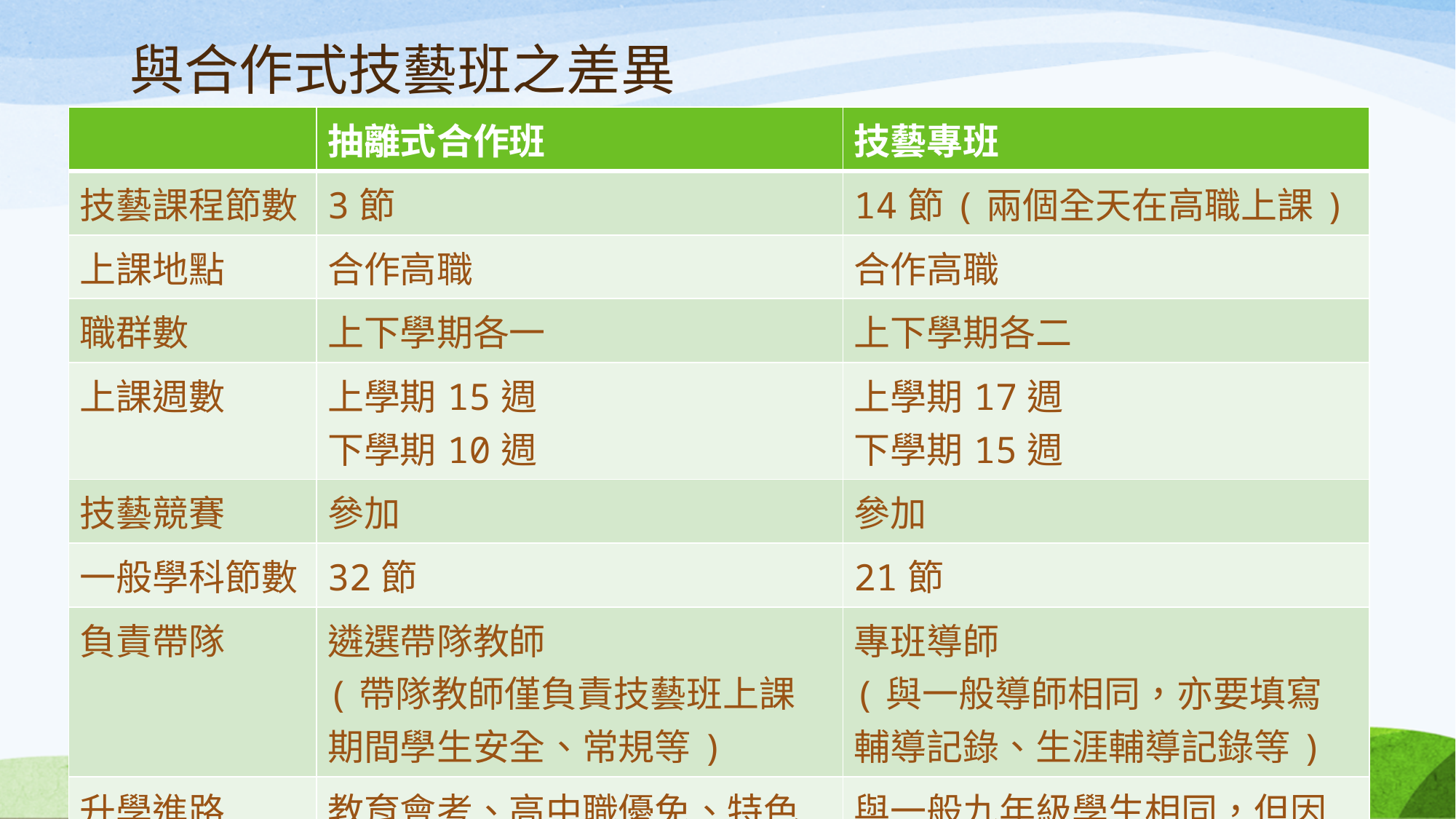

# 與合作式技藝班之差異
|  | 抽離式合作班 | 技藝專班 |
| --- | --- | --- |
| 技藝課程節數 | 3節 | 14節(兩個全天在高職上課) |
| 上課地點 | 合作高職 | 合作高職 |
| 職群數 | 上下學期各一 | 上下學期各二 |
| 上課週數 | 上學期15週 下學期10週 | 上學期17週 下學期15週 |
| 技藝競賽 | 參加 | 參加 |
| 一般學科節數 | 32節 | 21節 |
| 負責帶隊 | 遴選帶隊教師 (帶隊教師僅負責技藝班上課期間學生安全、常規等) | 專班導師 (與一般導師相同，亦要填寫輔導記錄、生涯輔導記錄等) |
| 升學進路 | 教育會考、高中職優免、特色招生、五專優免、五專聯免、技優甄審、實用技能學程 | 與一般九年級學生相同，但因學生屬性及上課內容有差異，多數升學以高職、五專為主 |